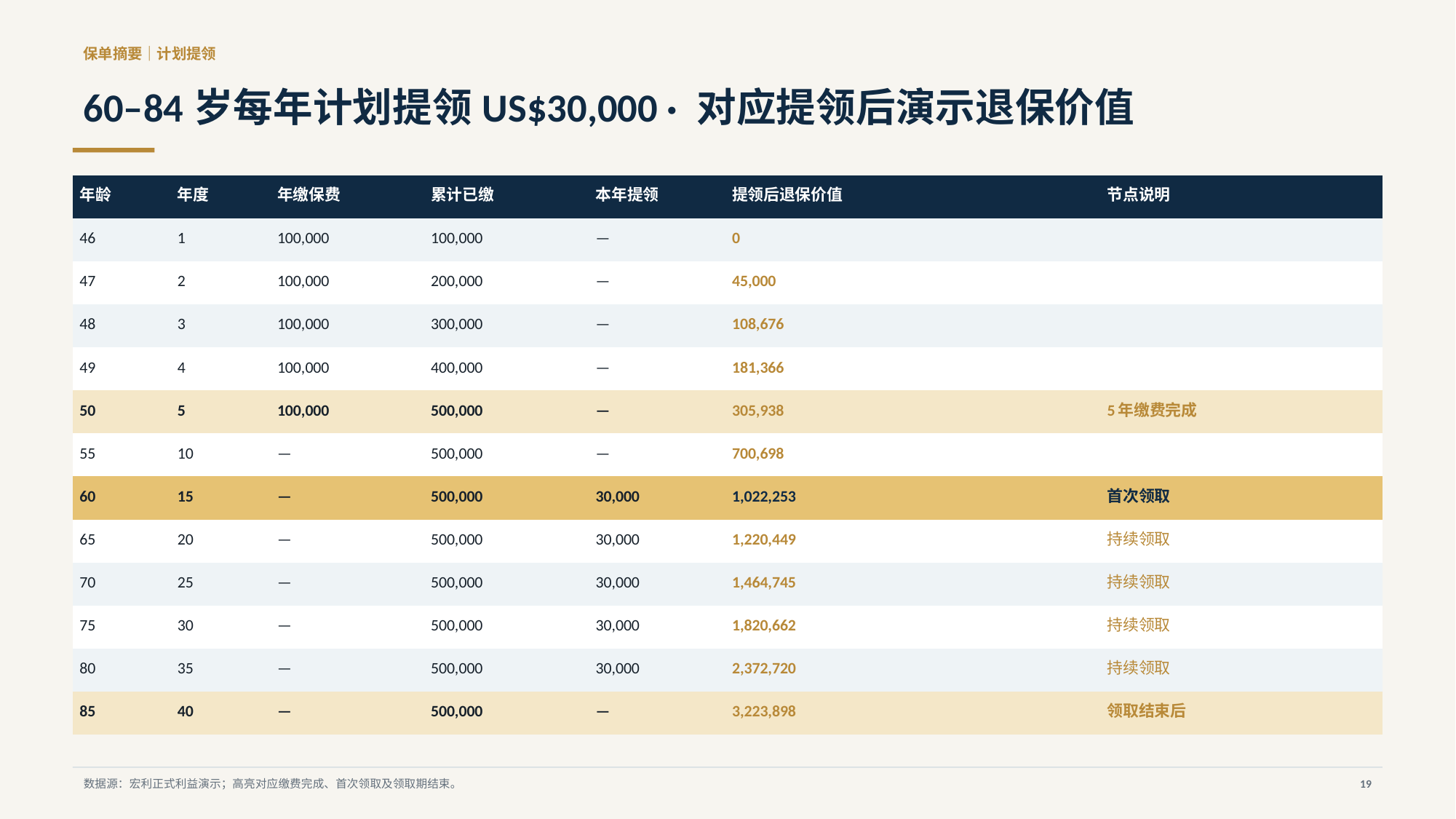

保单摘要｜计划提领
60–84岁每年计划提领US$30,000 · 对应提领后演示退保价值

| 年龄 | 年度 | 年缴保费 | 累计已缴 | 本年提领 | 提领后退保价值 | 节点说明 |
| --- | --- | --- | --- | --- | --- | --- |
| 46 | 1 | 100,000 | 100,000 | — | 0 |  |
| 47 | 2 | 100,000 | 200,000 | — | 45,000 |  |
| 48 | 3 | 100,000 | 300,000 | — | 108,676 |  |
| 49 | 4 | 100,000 | 400,000 | — | 181,366 |  |
| 50 | 5 | 100,000 | 500,000 | — | 305,938 | 5年缴费完成 |
| 55 | 10 | — | 500,000 | — | 700,698 |  |
| 60 | 15 | — | 500,000 | 30,000 | 1,022,253 | 首次领取 |
| 65 | 20 | — | 500,000 | 30,000 | 1,220,449 | 持续领取 |
| 70 | 25 | — | 500,000 | 30,000 | 1,464,745 | 持续领取 |
| 75 | 30 | — | 500,000 | 30,000 | 1,820,662 | 持续领取 |
| 80 | 35 | — | 500,000 | 30,000 | 2,372,720 | 持续领取 |
| 85 | 40 | — | 500,000 | — | 3,223,898 | 领取结束后 |

数据源：宏利正式利益演示；高亮对应缴费完成、首次领取及领取期结束。
19